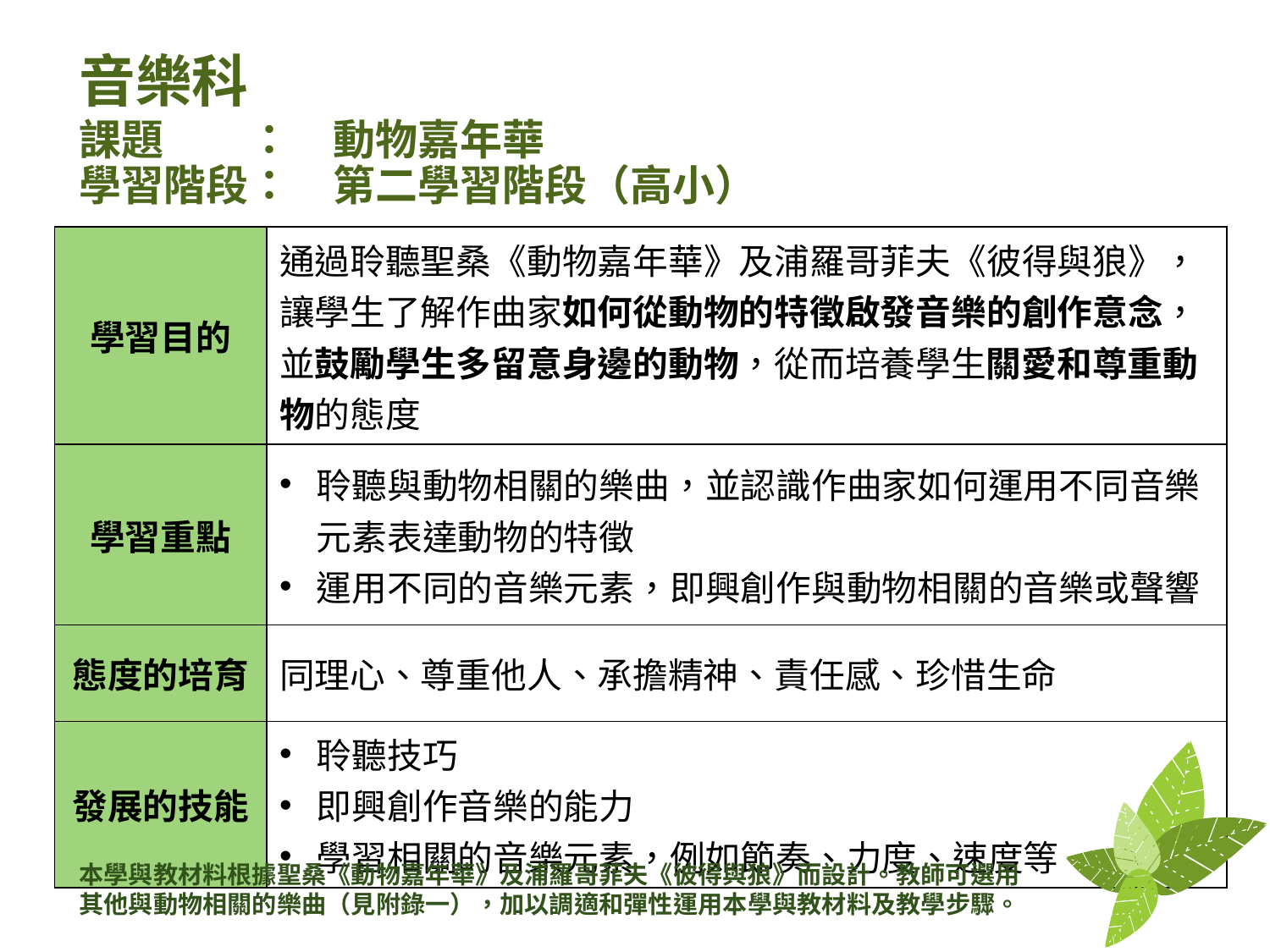

音樂科
# 課題　　：　動物嘉年華 學習階段：　第二學習階段（高小）
| 學習目的 | 通過聆聽聖桑《動物嘉年華》及浦羅哥菲夫《彼得與狼》，讓學生了解作曲家如何從動物的特徵啟發音樂的創作意念，並鼓勵學生多留意身邊的動物，從而培養學生關愛和尊重動物的態度 |
| --- | --- |
| 學習重點 | 聆聽與動物相關的樂曲，並認識作曲家如何運用不同音樂元素表達動物的特徵 運用不同的音樂元素，即興創作與動物相關的音樂或聲響 |
| 態度的培育 | 同理心、尊重他人、承擔精神、責任感、珍惜生命 |
| 發展的技能 | 聆聽技巧 即興創作音樂的能力 學習相關的音樂元素，例如節奏、力度、速度等 |

本學與教材料根據聖桑《動物嘉年華》及浦羅哥菲夫《彼得與狼》而設計。教師可選用其他與動物相關的樂曲（見附錄一），加以調適和彈性運用本學與教材料及教學步驟。